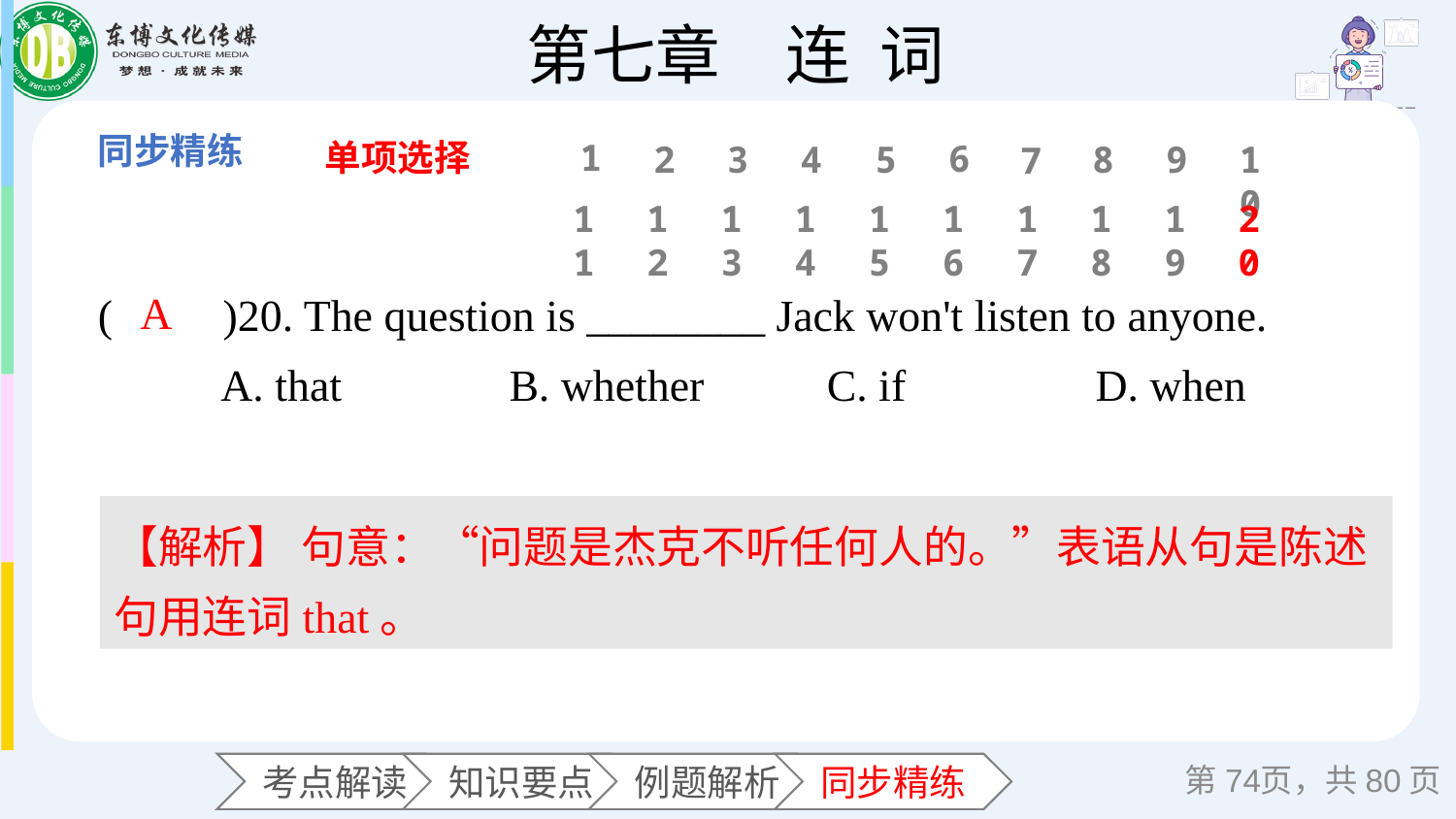

单项选择
1
6
2
3
4
5
8
9
10
7
11
12
13
14
15
16
17
18
19
20
(　　)20. The question is ________ Jack won't listen to anyone.
           A. that               B. whether           C. if                 D. when
A
【解析】 句意：“问题是杰克不听任何人的。”表语从句是陈述句用连词that。
第74页，共80页